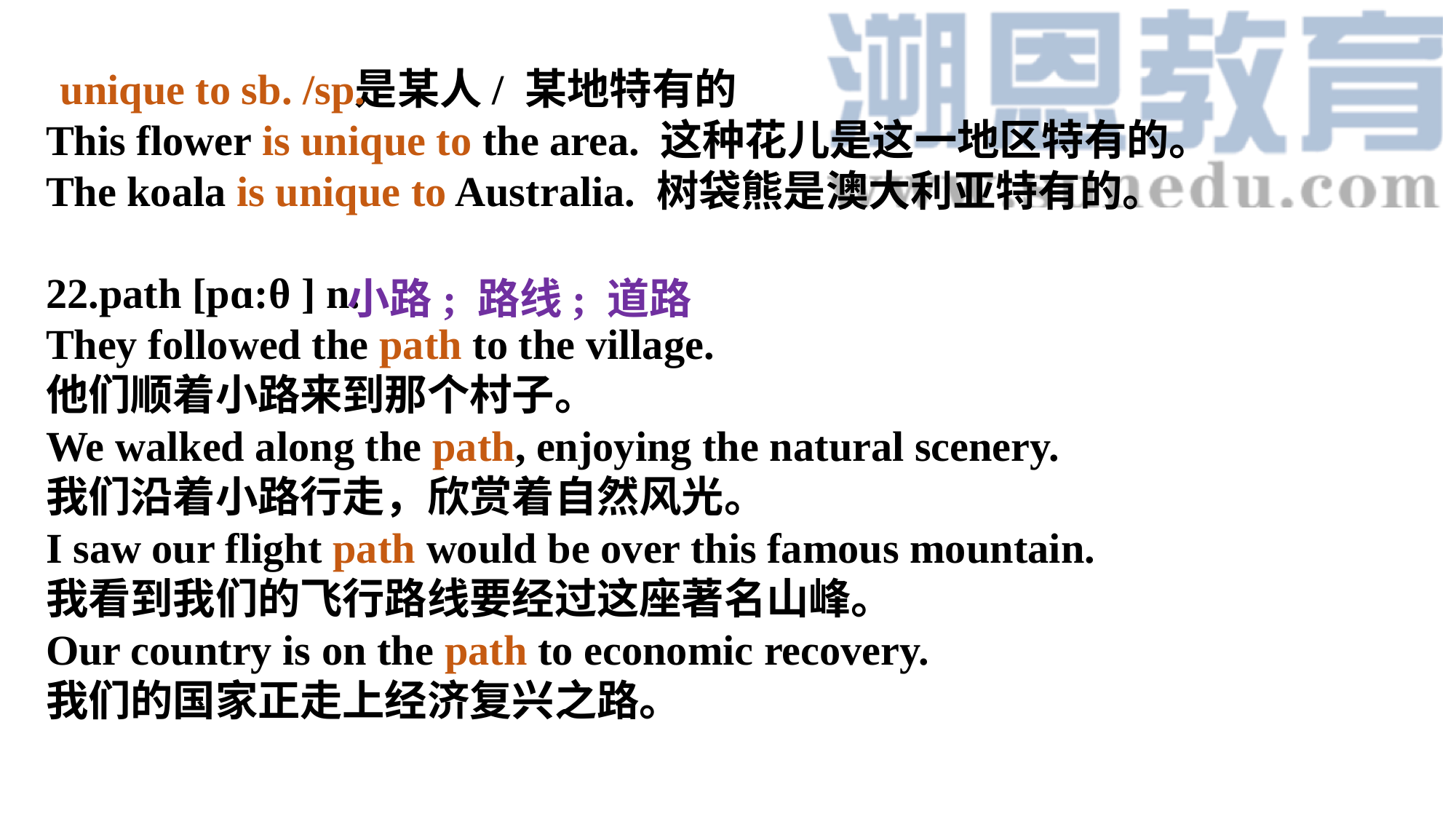

是某人/ 某地特有的
This flower is unique to the area. 这种花儿是这一地区特有的。
The koala is unique to Australia. 树袋熊是澳大利亚特有的。

22.path [pɑ:θ ] n.
They followed the path to the village.
他们顺着小路来到那个村子。
We walked along the path, enjoying the natural scenery.
我们沿着小路行走，欣赏着自然风光。
I saw our flight path would be over this famous mountain.
我看到我们的飞行路线要经过这座著名山峰。
Our country is on the path to economic recovery.
我们的国家正走上经济复兴之路。
unique to sb. /sp.
小路; 路线; 道路